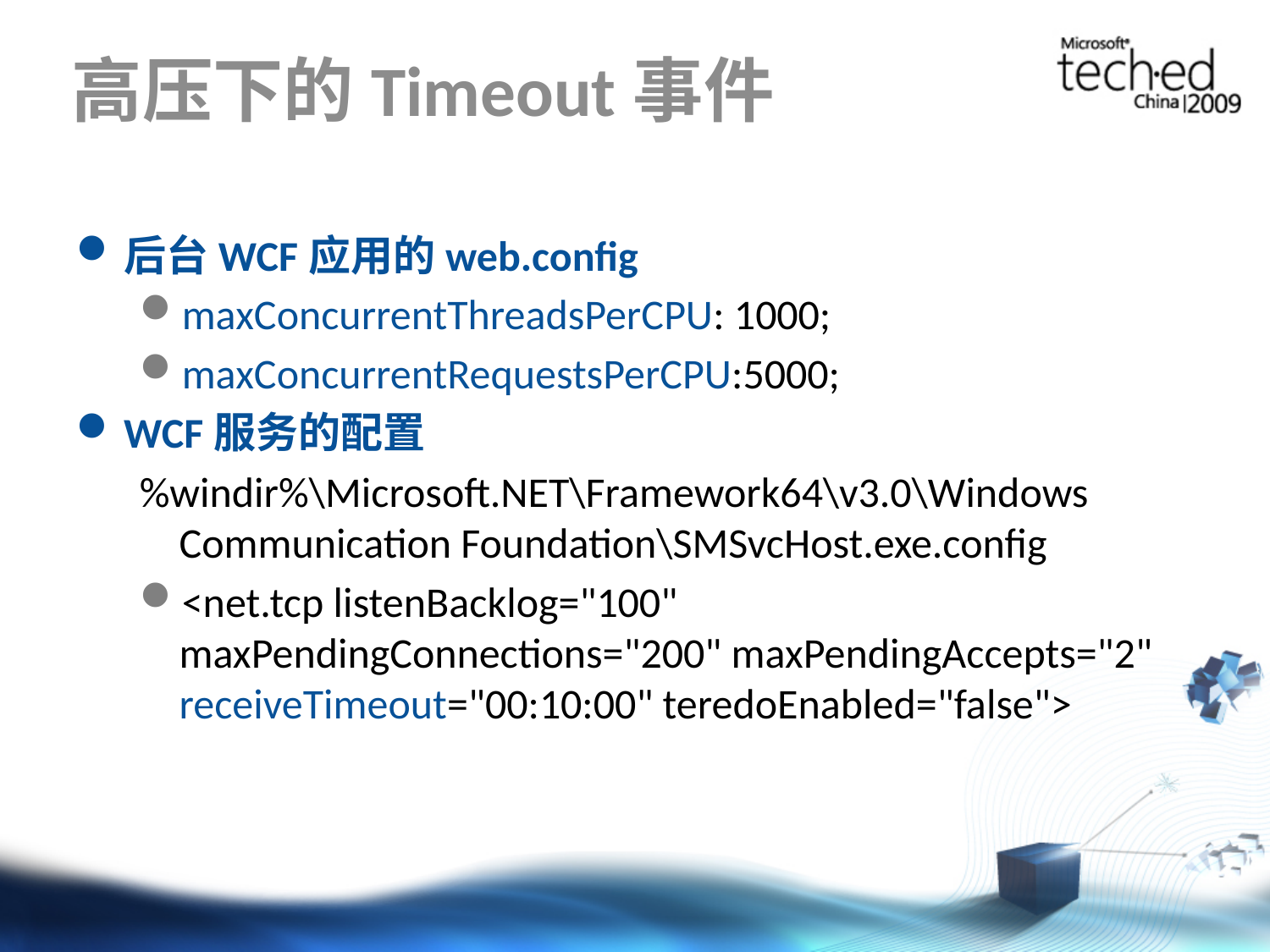

# 高压下的Timeout事件
后台WCF应用的web.config
maxConcurrentThreadsPerCPU: 1000;
maxConcurrentRequestsPerCPU:5000;
WCF服务的配置
%windir%\Microsoft.NET\Framework64\v3.0\Windows Communication Foundation\SMSvcHost.exe.config
<net.tcp listenBacklog="100" maxPendingConnections="200" maxPendingAccepts="2" receiveTimeout="00:10:00" teredoEnabled="false">